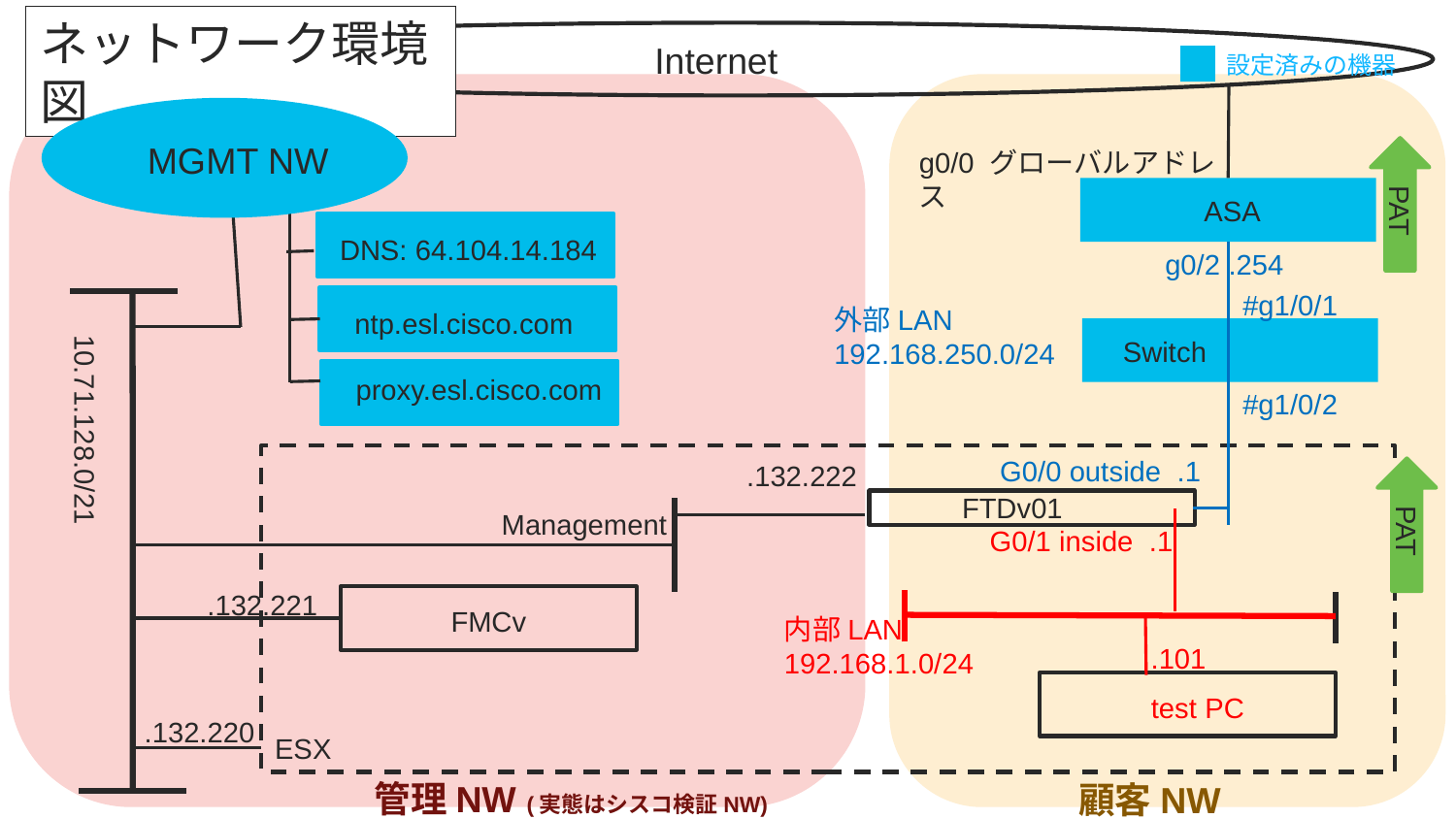

ネットワーク環境図

Internet
設定済みの機器

MGMT NW

g0/0 グローバルアドレス

ASA
PAT

DNS: 64.104.14.184
g0/2 .254
#g1/0/1

外部LAN
192.168.250.0/24
ntp.esl.cisco.com

Switch

proxy.esl.cisco.com
#g1/0/2
10.71.128.0/21

G0/0 outside  .1
.132.222

FTDv01

Management
PAT
G0/1 inside  .1
.132.221

FMCv
内部LAN
192.168.1.0/24
.101

test PC
.132.220
ESX
管理NW (実態はシスコ検証NW)
顧客NW